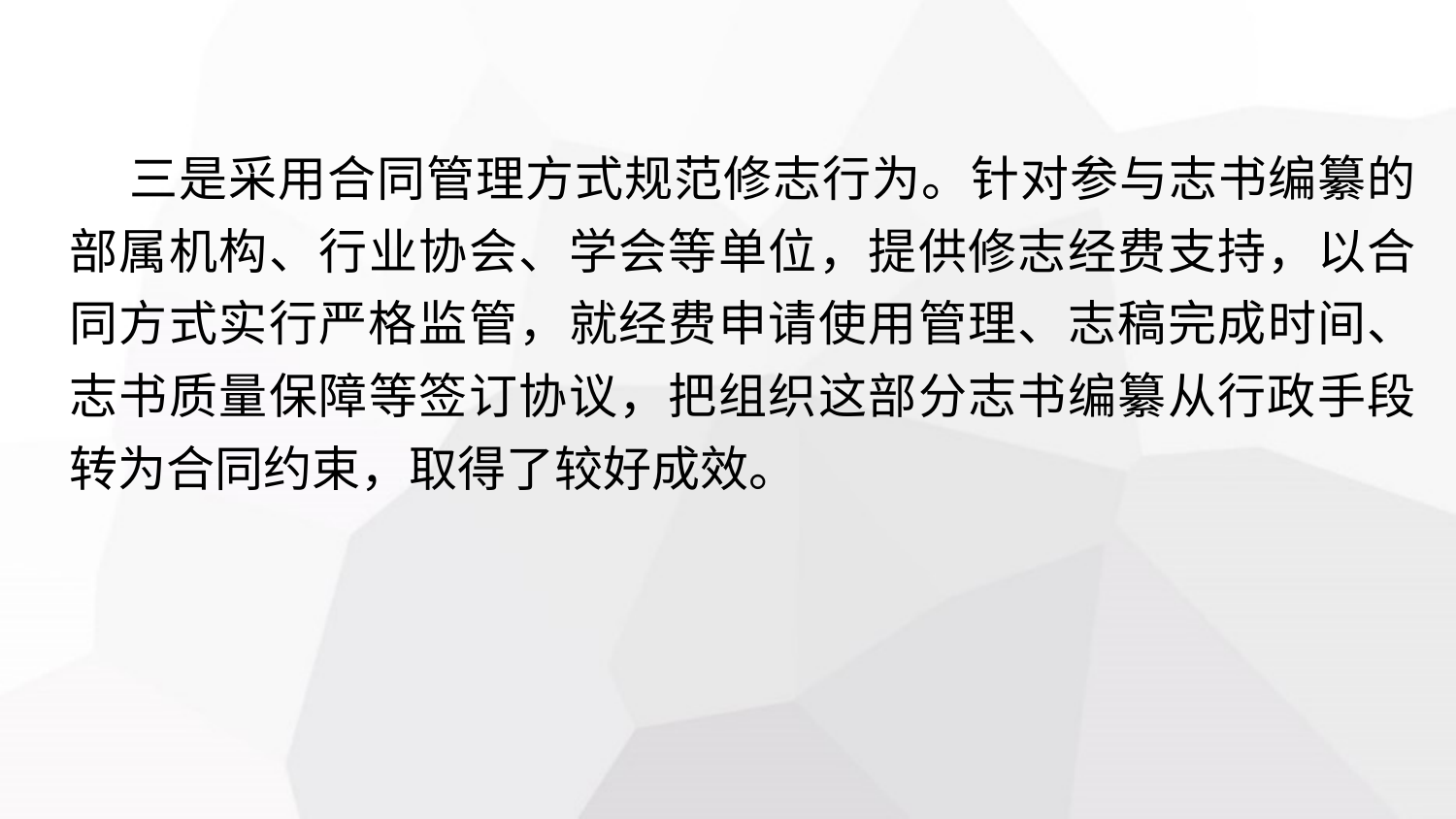

三是采用合同管理方式规范修志行为。针对参与志书编纂的部属机构、行业协会、学会等单位，提供修志经费支持，以合同方式实行严格监管，就经费申请使用管理、志稿完成时间、志书质量保障等签订协议，把组织这部分志书编纂从行政手段转为合同约束，取得了较好成效。